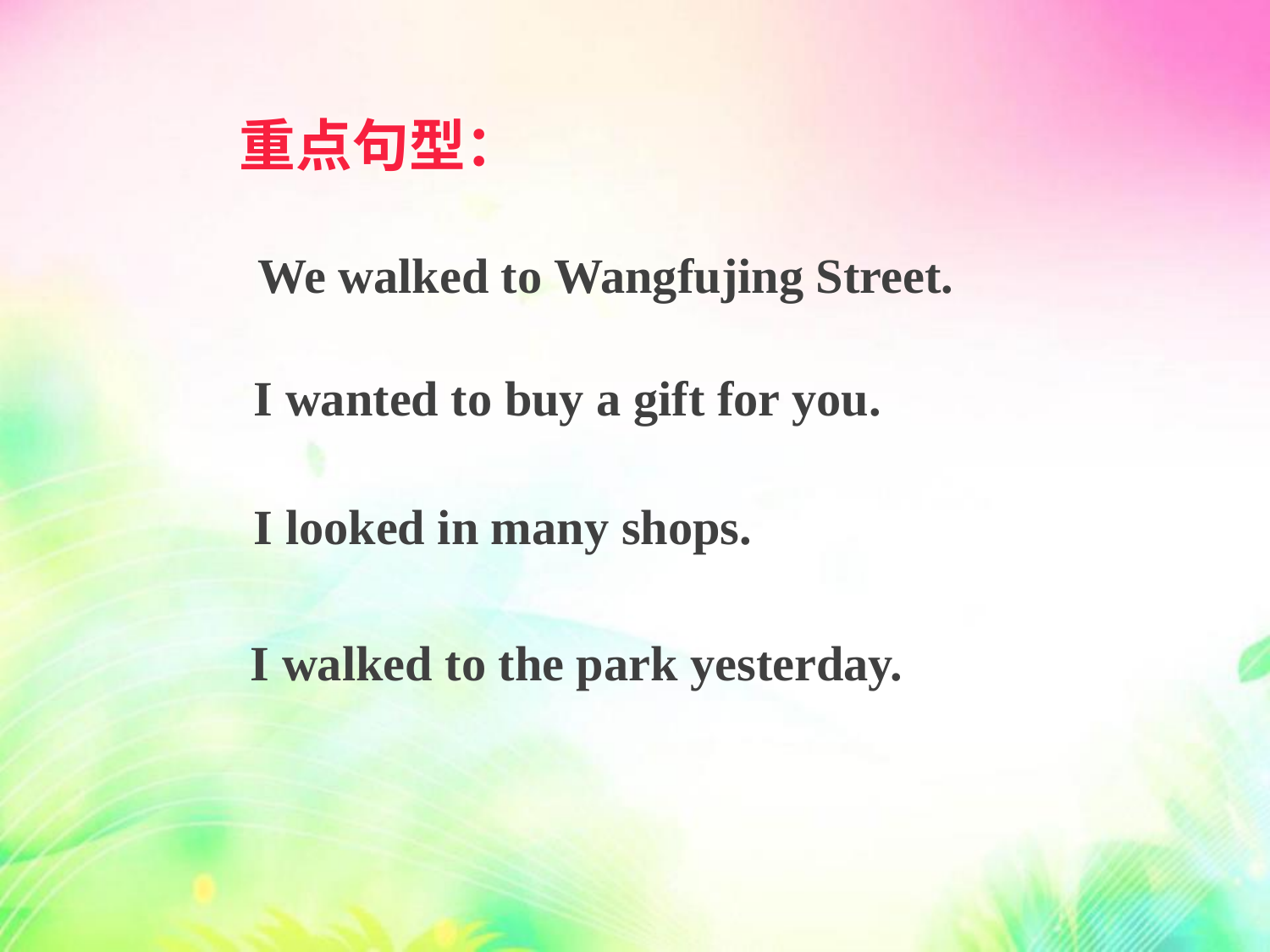

重点句型：
We walked to Wangfujing Street.
I wanted to buy a gift for you.
I looked in many shops.
I walked to the park yesterday.